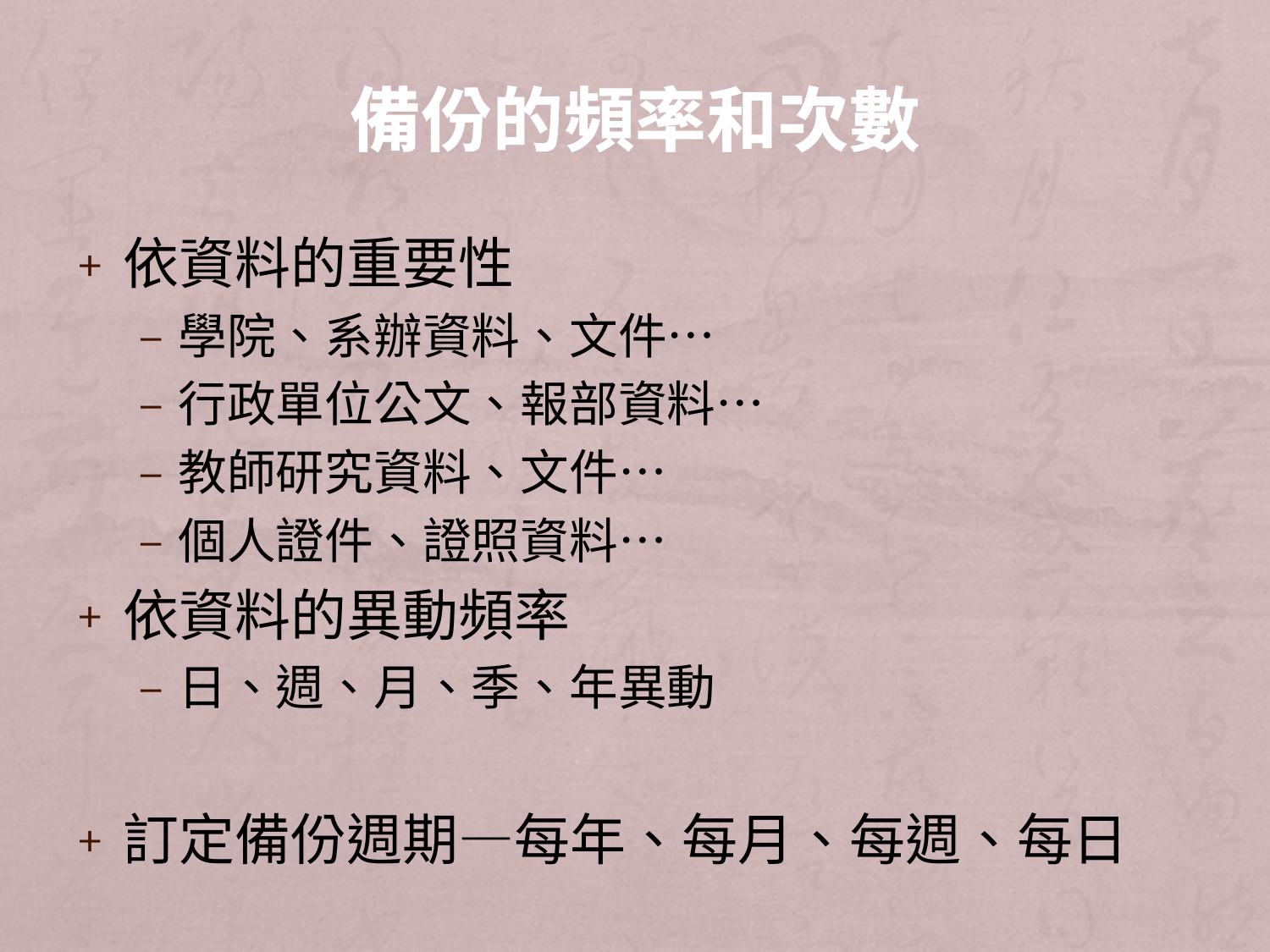

# 備份的頻率和次數
依資料的重要性
學院、系辦資料、文件…
行政單位公文、報部資料…
教師研究資料、文件…
個人證件、證照資料…
依資料的異動頻率
日、週、月、季、年異動

訂定備份週期—每年、每月、每週、每日